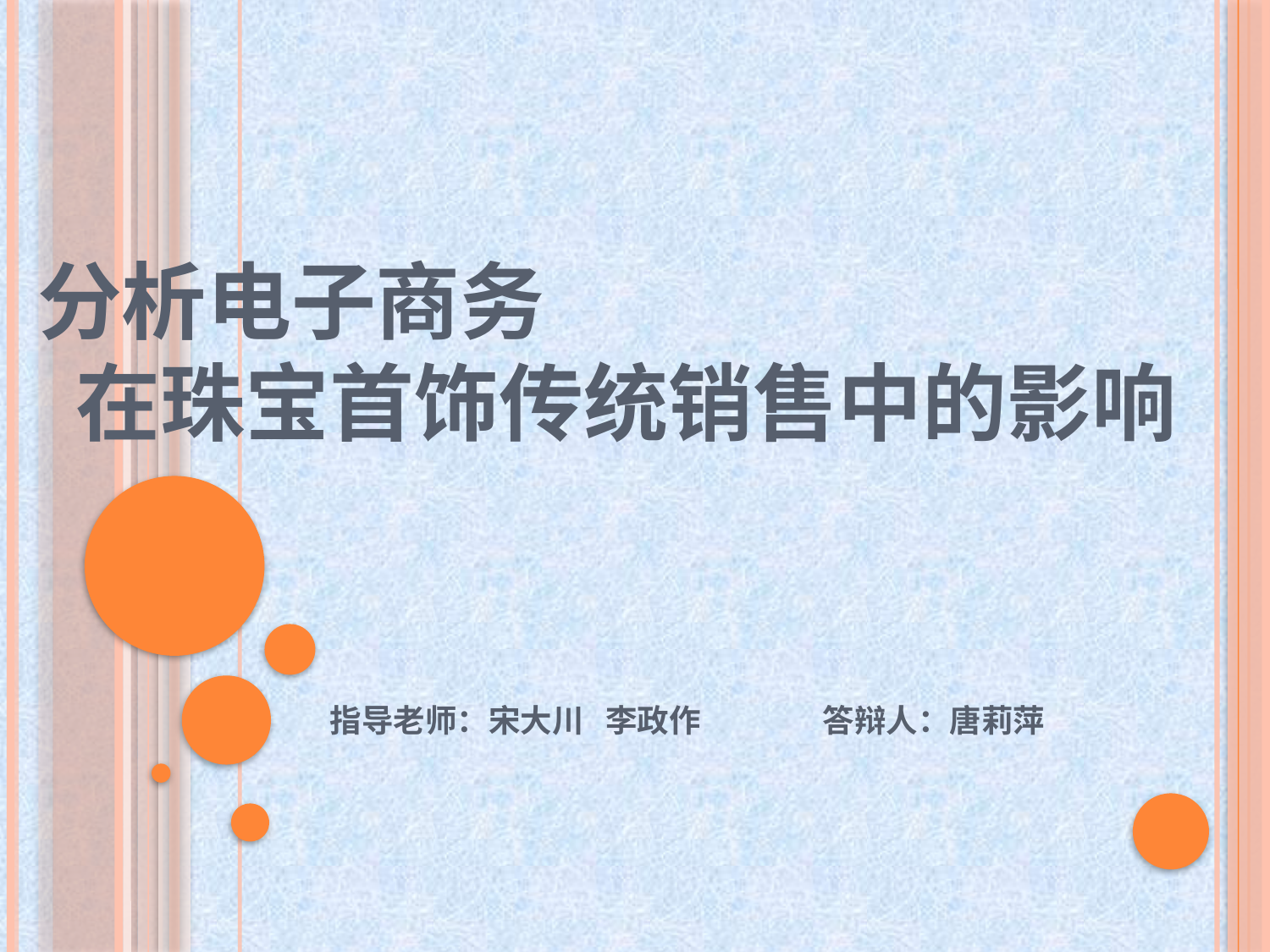

# 分析电子商务 在珠宝首饰传统销售中的影响
指导老师：宋大川   李政作                 答辩人：唐莉萍